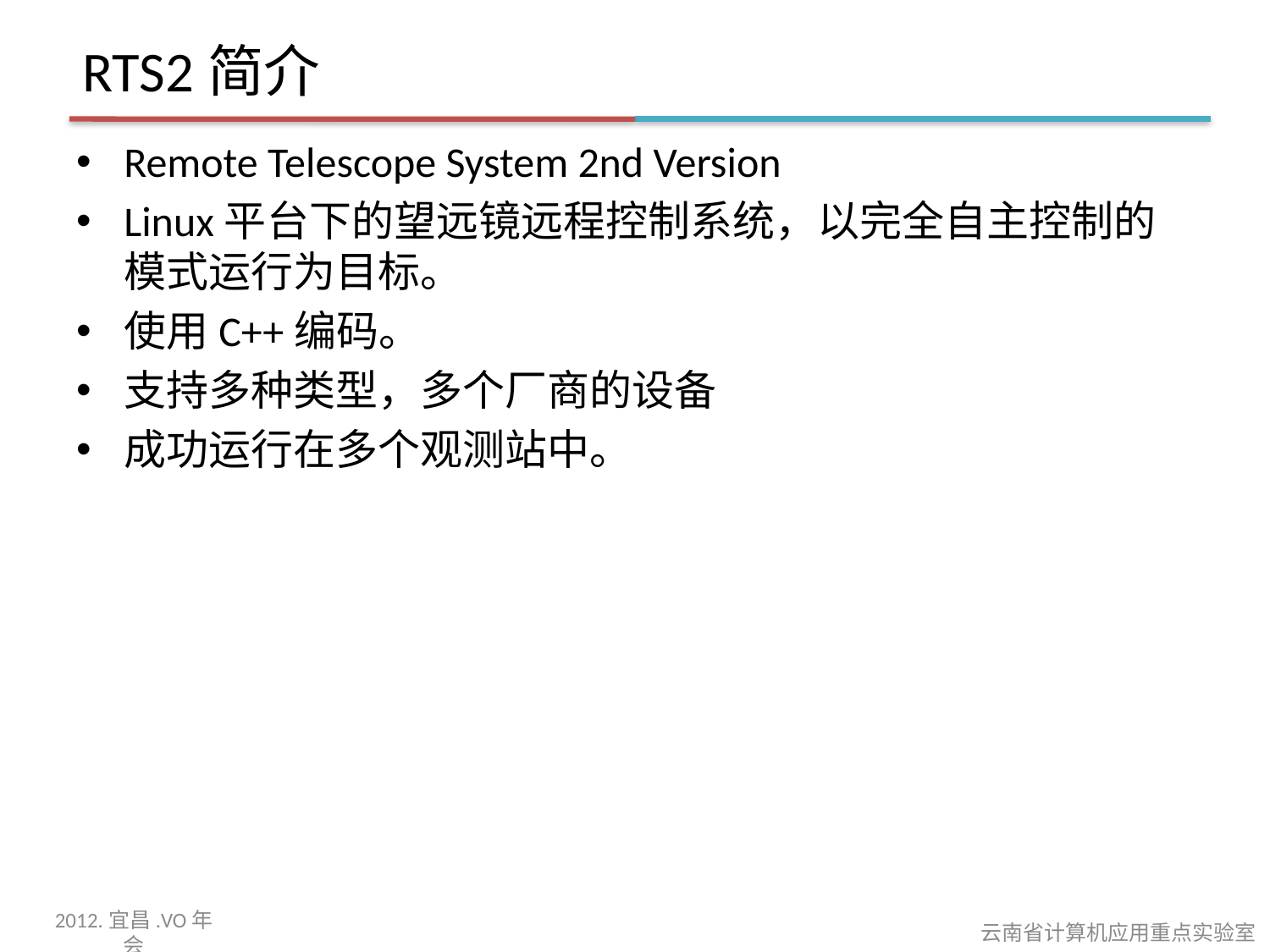

# RTS2简介
Remote Telescope System 2nd Version
Linux平台下的望远镜远程控制系统，以完全自主控制的模式运行为目标。
使用C++编码。
支持多种类型，多个厂商的设备
成功运行在多个观测站中。